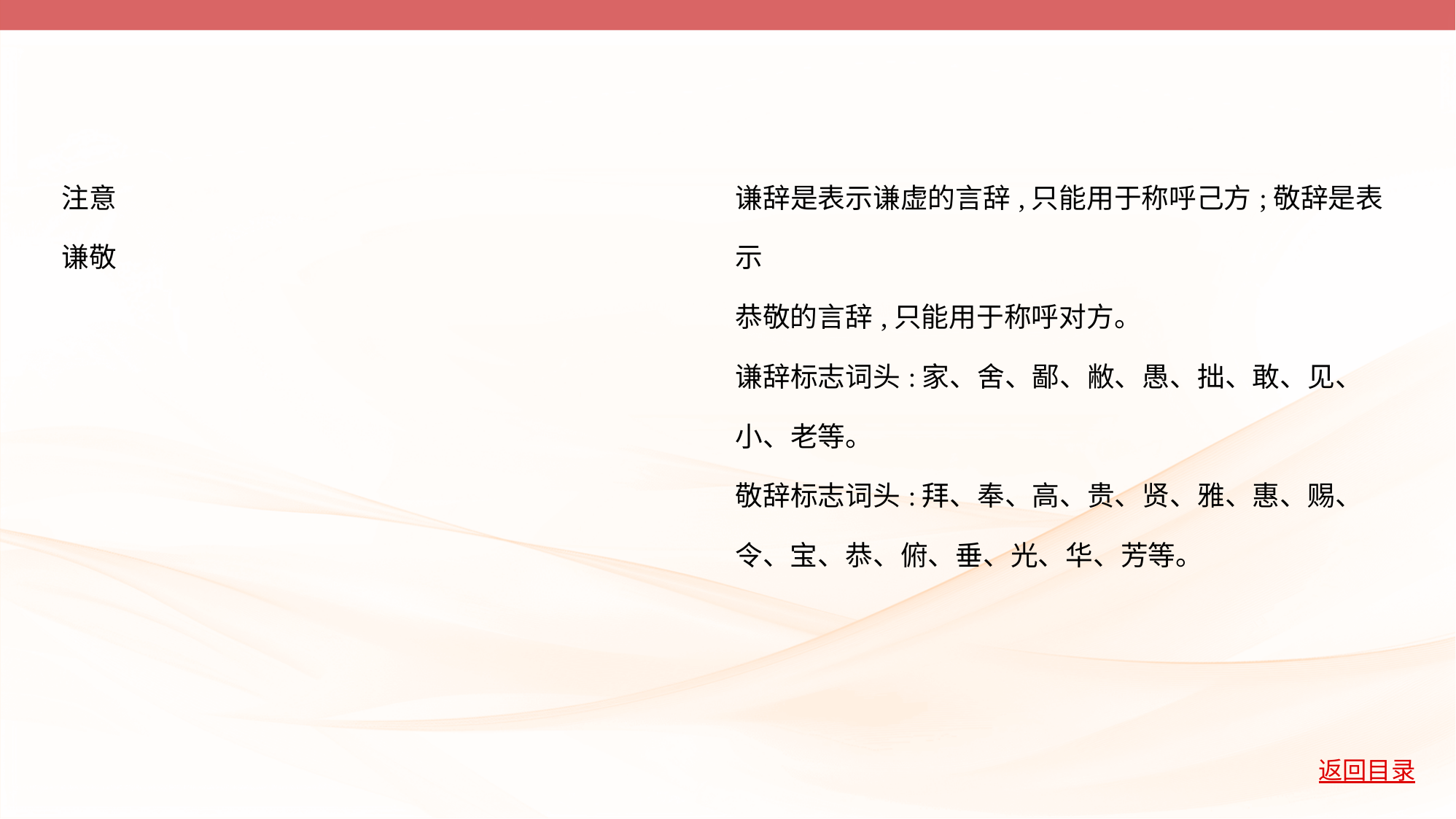

| 注意 谦敬 | 谦辞是表示谦虚的言辞,只能用于称呼己方;敬辞是表示 恭敬的言辞,只能用于称呼对方。 谦辞标志词头:家、舍、鄙、敝、愚、拙、敢、见、 小、老等。 敬辞标志词头:拜、奉、高、贵、贤、雅、惠、赐、 令、宝、恭、俯、垂、光、华、芳等。 |
| --- | --- |